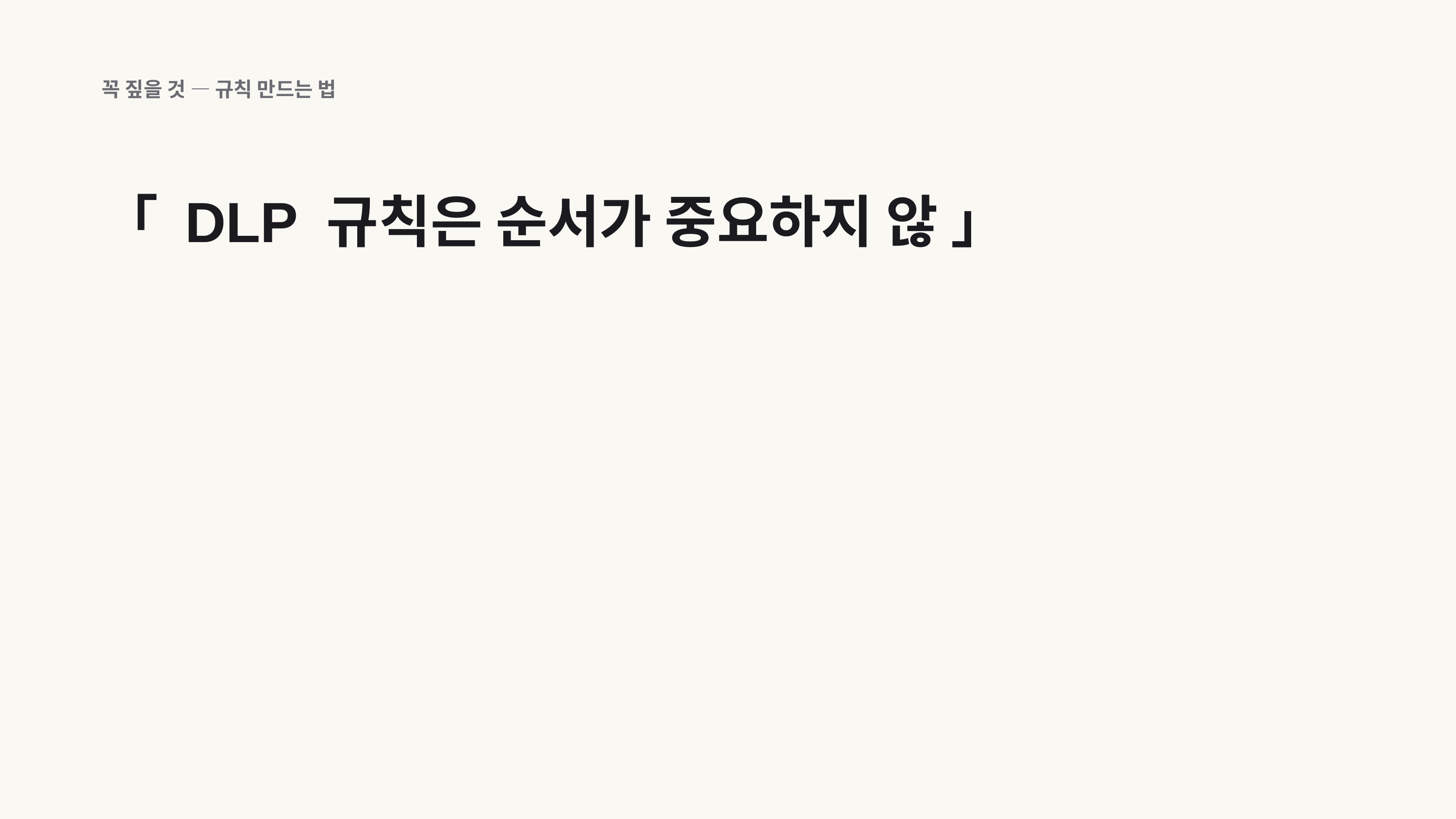

꼭 짚을 것 — 규칙 만드는 법
「 DLP 규칙은 순서가 중요하지 않 」